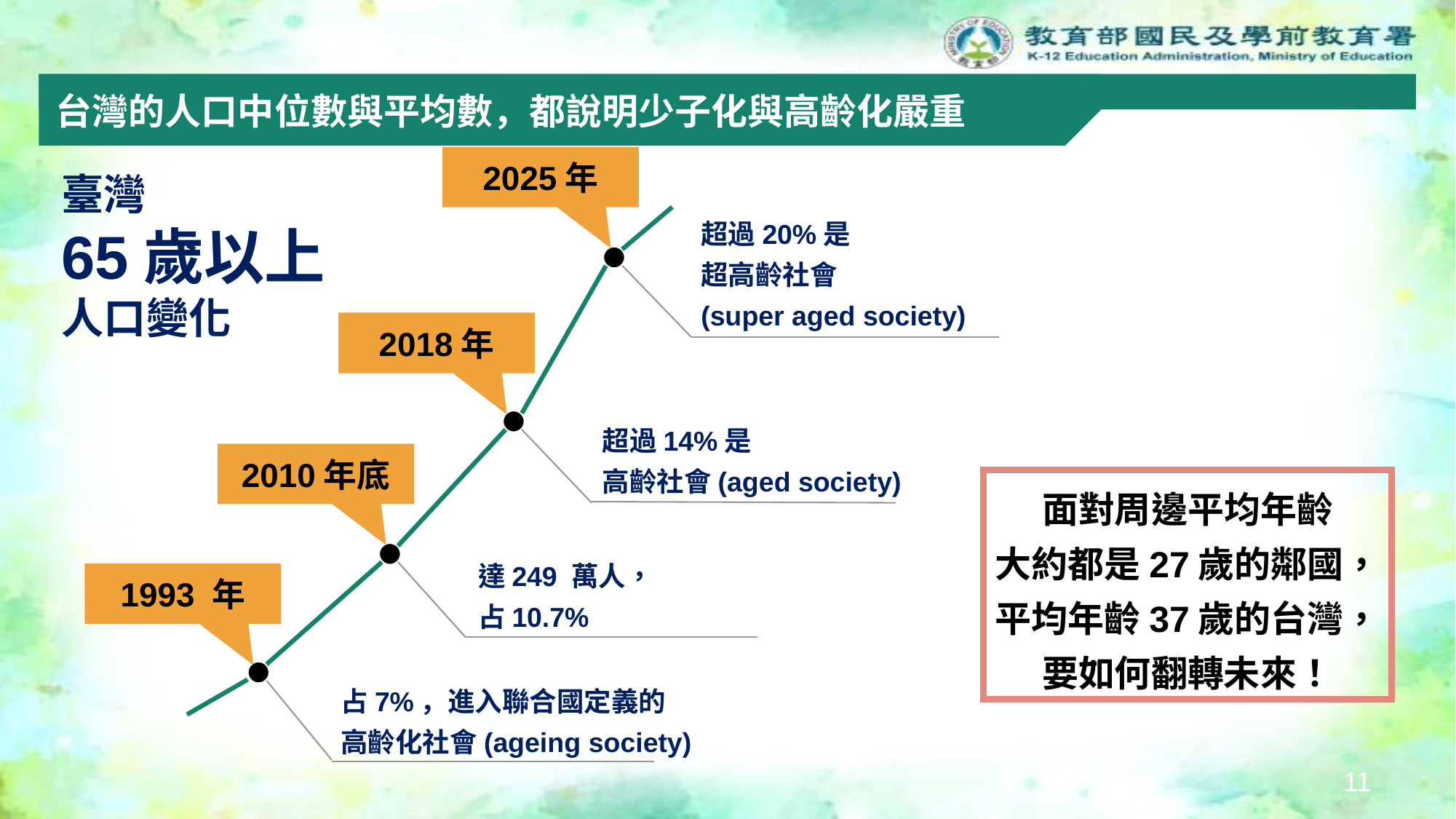

台灣的人口中位數與平均數，都說明少子化與高齡化嚴重
2025年
臺灣
65歲以上
人口變化
超過20%是
超高齡社會
(super aged society)

2018年

超過14%是
高齡社會(aged society)
2010年底
面對周邊平均年齡
大約都是27歲的鄰國，
平均年齡37歲的台灣，
要如何翻轉未來！

達249 萬人，
占10.7%
1993 年

占7%，進入聯合國定義的
高齡化社會(ageing society)
11